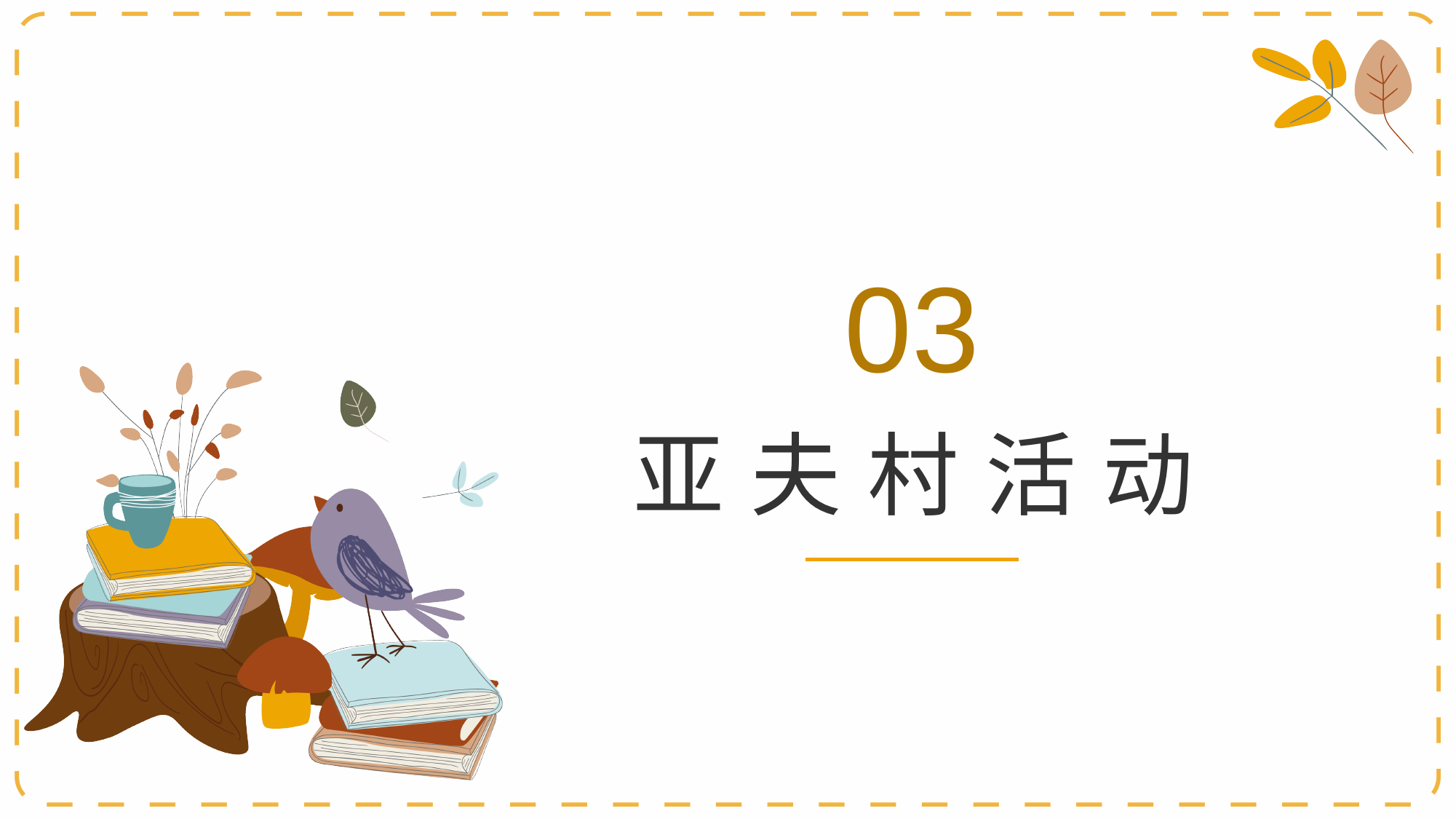

03
# 亚 夫 村 活 动